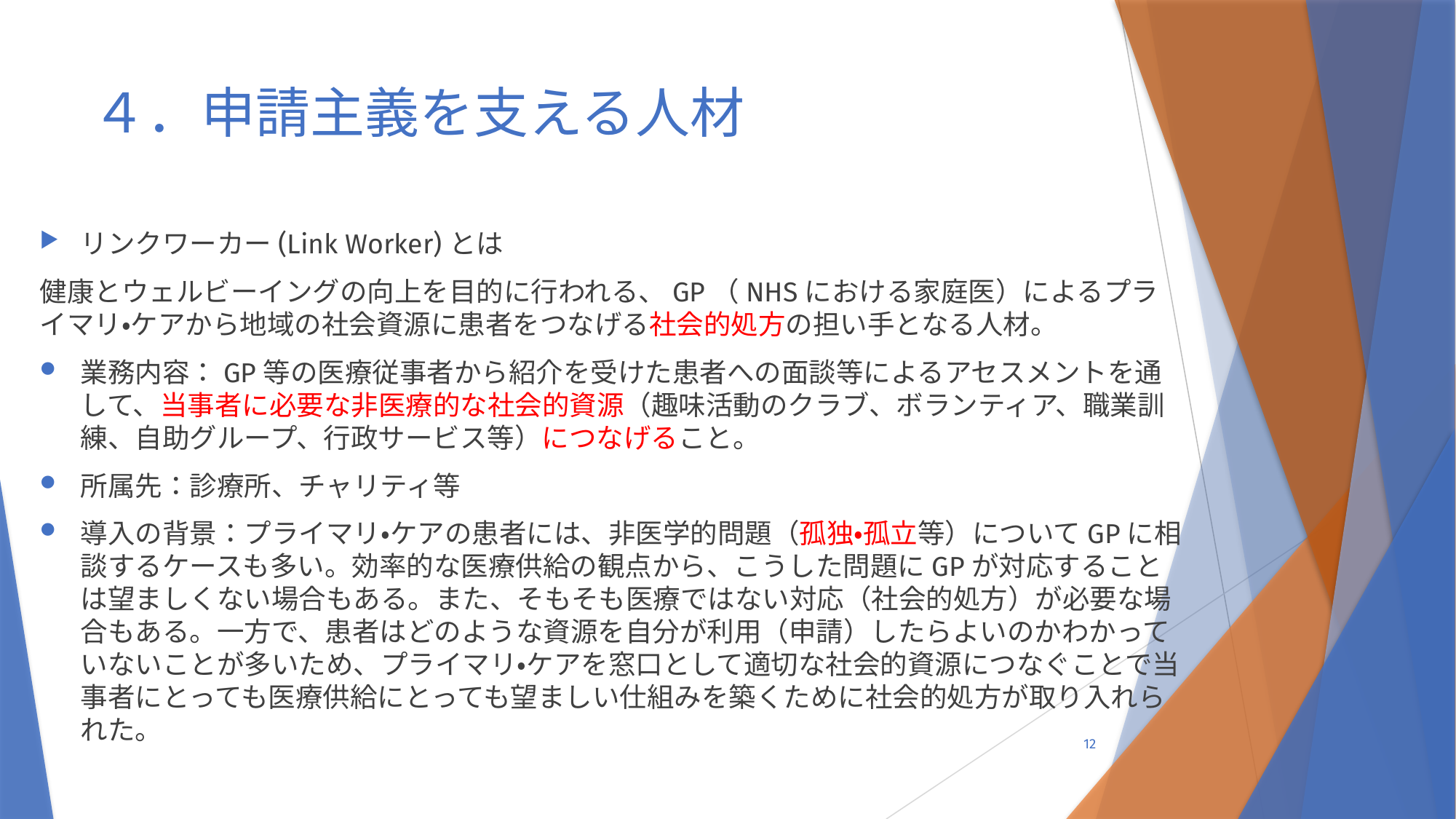

# ４．申請主義を支える人材

リンクワーカー(Link Worker)とは
健康とウェルビーイングの向上を目的に行われる、GP（NHSにおける家庭医）によるプライマリ・ケアから地域の社会資源に患者をつなげる社会的処方の担い手となる人材。
業務内容：GP等の医療従事者から紹介を受けた患者への面談等によるアセスメントを通して、当事者に必要な非医療的な社会的資源（趣味活動のクラブ、ボランティア、職業訓練、自助グループ、行政サービス等）につなげること。
所属先：診療所、チャリティ等
導入の背景：プライマリ・ケアの患者には、非医学的問題（孤独・孤立等）についてGPに相談するケースも多い。効率的な医療供給の観点から、こうした問題にGPが対応することは望ましくない場合もある。また、そもそも医療ではない対応（社会的処方）が必要な場合もある。一方で、患者はどのような資源を自分が利用（申請）したらよいのかわかっていないことが多いため、プライマリ・ケアを窓口として適切な社会的資源につなぐことで当事者にとっても医療供給にとっても望ましい仕組みを築くために社会的処方が取り入れられた。

12